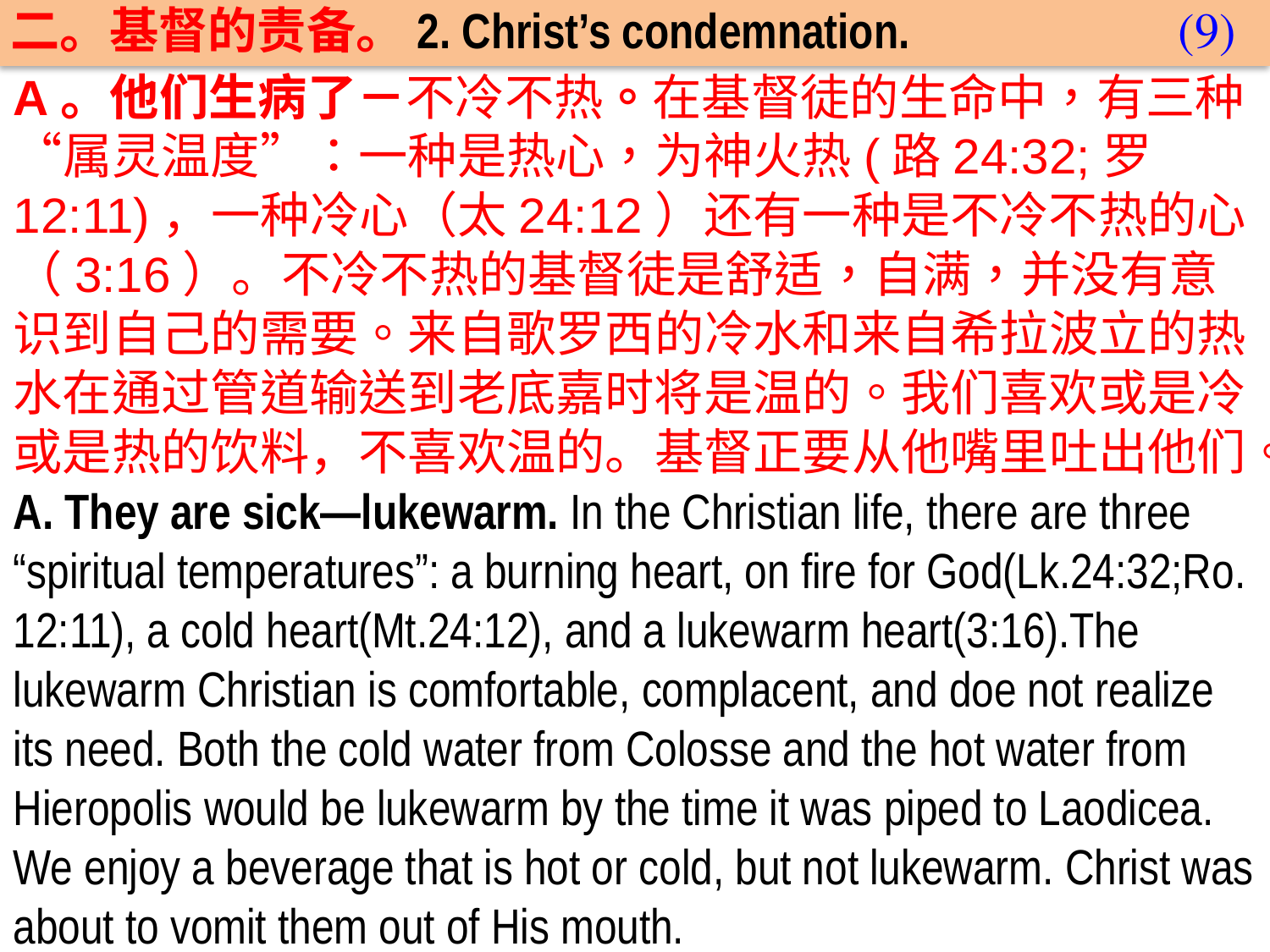

(9)
二。基督的责备。2. Christ’s condemnation.

A。他们生病了－不冷不热。在基督徒的生命中，有三种“属灵温度”：一种是热心，为神火热(路24:32;罗12:11)，一种冷心（太24:12）还有一种是不冷不热的心（3:16）。不冷不热的基督徒是舒适，自满，并没有意识到自己的需要。来自歌罗西的冷水和来自希拉波立的热水在通过管道输送到老底嘉时将是温的。我们喜欢或是冷或是热的饮料，不喜欢温的。基督正要从他嘴里吐出他们。
A. They are sick—lukewarm. In the Christian life, there are three “spiritual temperatures”: a burning heart, on fire for God(Lk.24:32;Ro. 12:11), a cold heart(Mt.24:12), and a lukewarm heart(3:16).The lukewarm Christian is comfortable, complacent, and doe not realize its need. Both the cold water from Colosse and the hot water from Hieropolis would be lukewarm by the time it was piped to Laodicea. We enjoy a beverage that is hot or cold, but not lukewarm. Christ was about to vomit them out of His mouth.